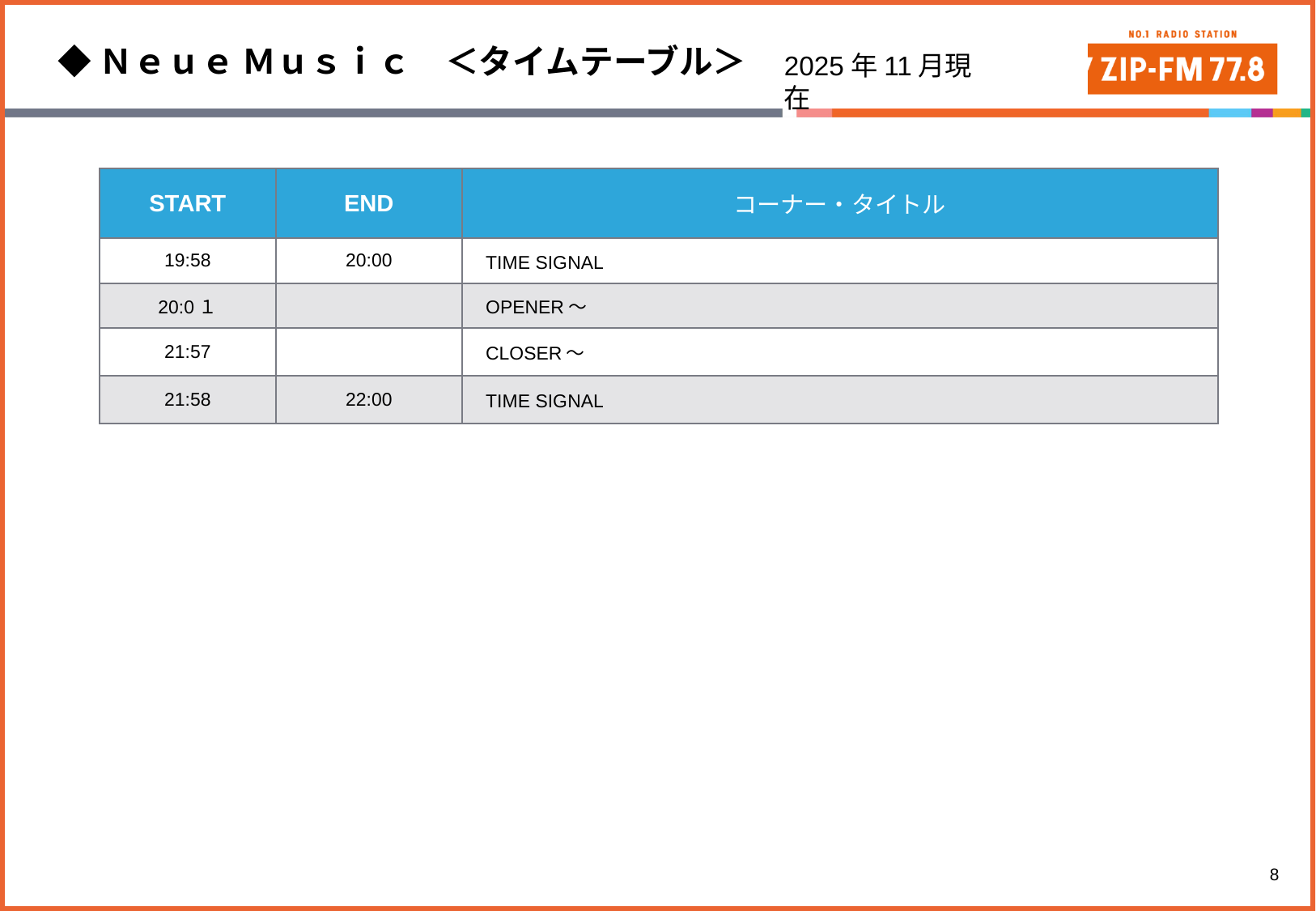

◆Ｎｅｕｅ Ｍｕｓｉｃ　＜タイムテーブル＞
2025年11月現在
| START | END | コーナー・タイトル |
| --- | --- | --- |
| 19:58 | 20:00 | TIME SIGNAL |
| 20:0１ |  | OPENER〜 |
| 21:57 |  | CLOSER～ |
| 21:58 | 22:00 | TIME SIGNAL |